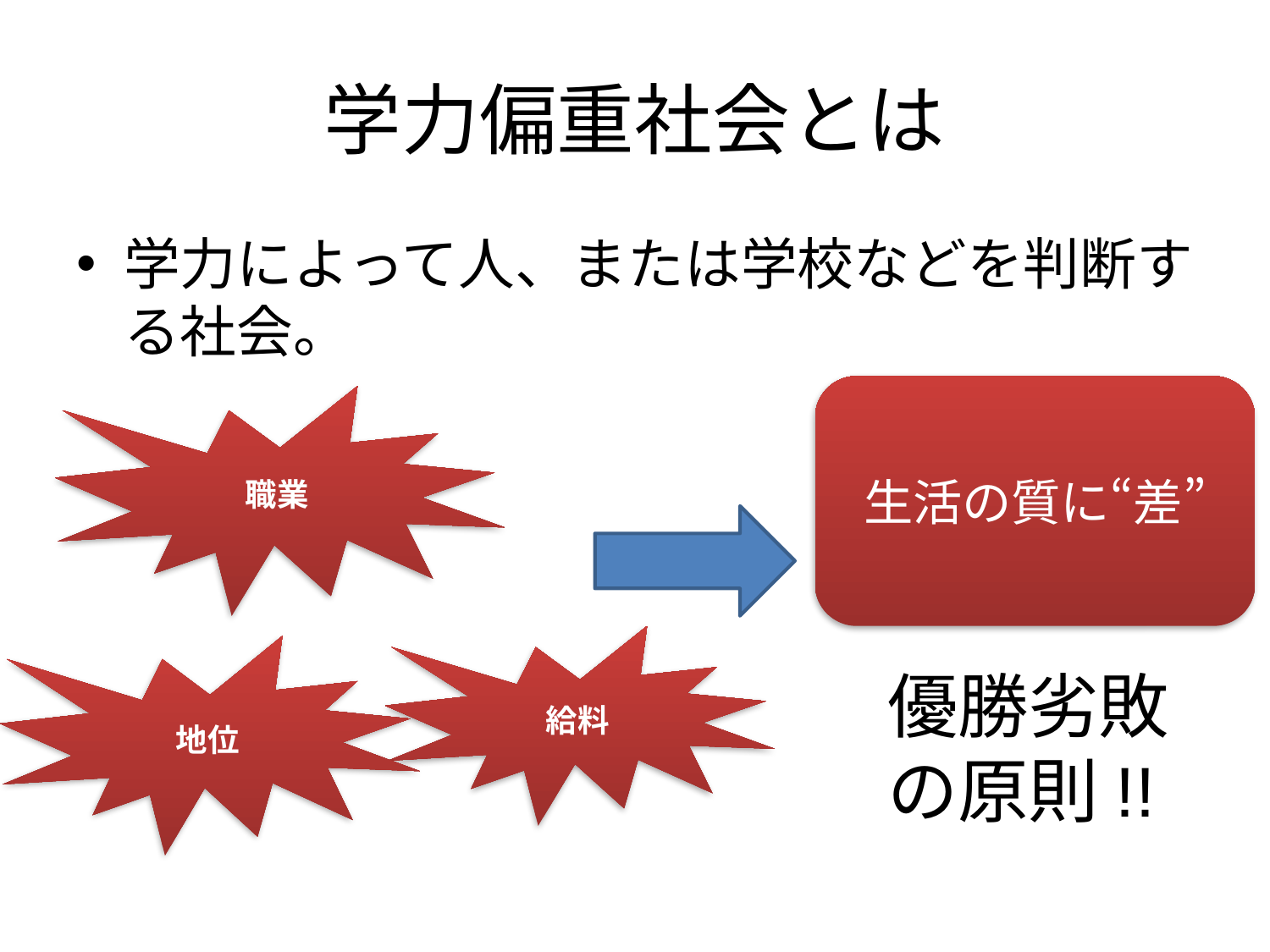

# 学力偏重社会とは
学力によって人、または学校などを判断する社会。

生活の質に“差”
職業

給料
地位
優勝劣敗の原則!!